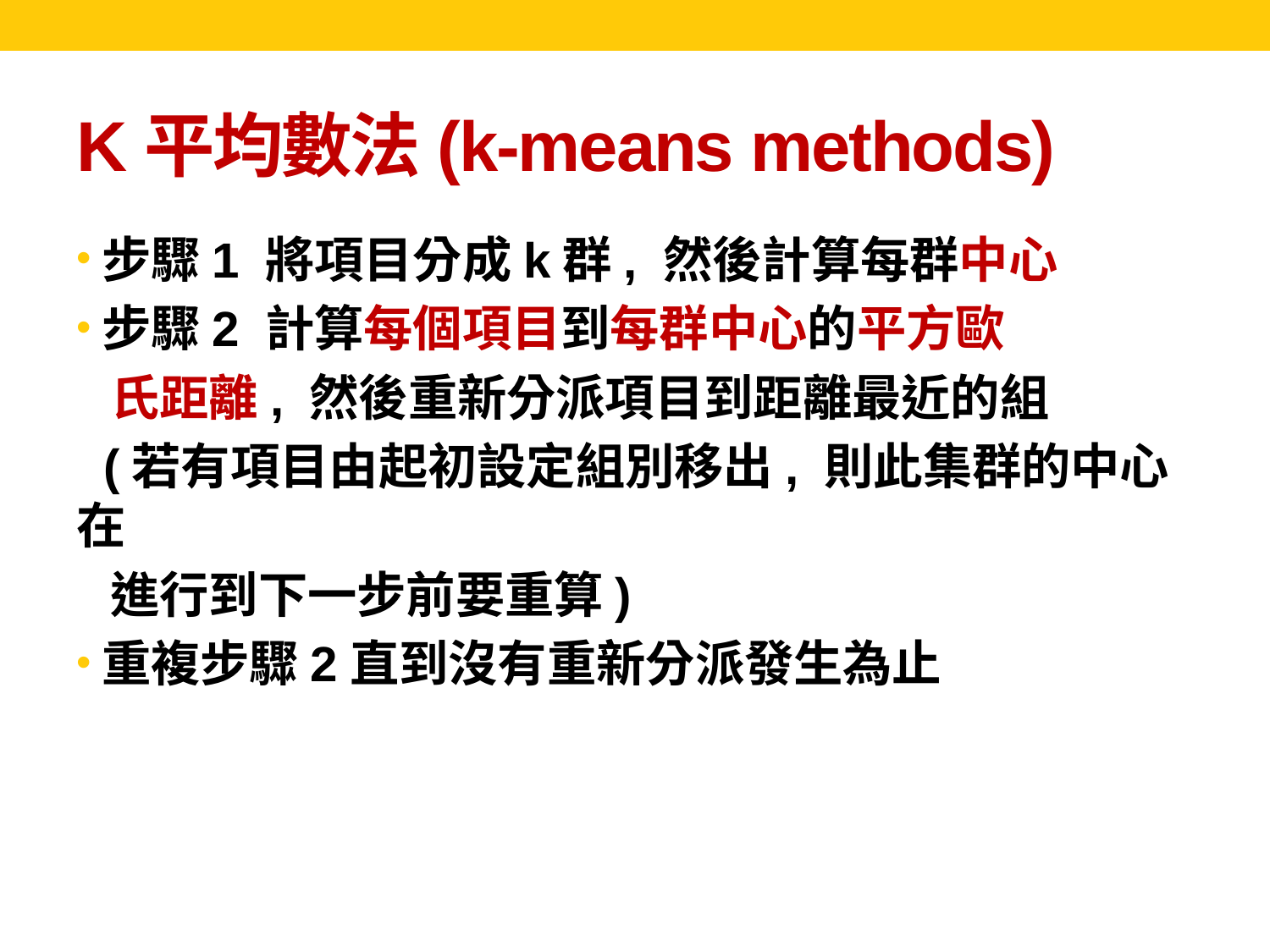

# K平均數法(k-means methods)
步驟1 將項目分成k群, 然後計算每群中心
步驟2 計算每個項目到每群中心的平方歐
  氏距離, 然後重新分派項目到距離最近的組
  (若有項目由起初設定組別移出, 則此集群的中心在
  進行到下一步前要重算)
重複步驟2直到沒有重新分派發生為止